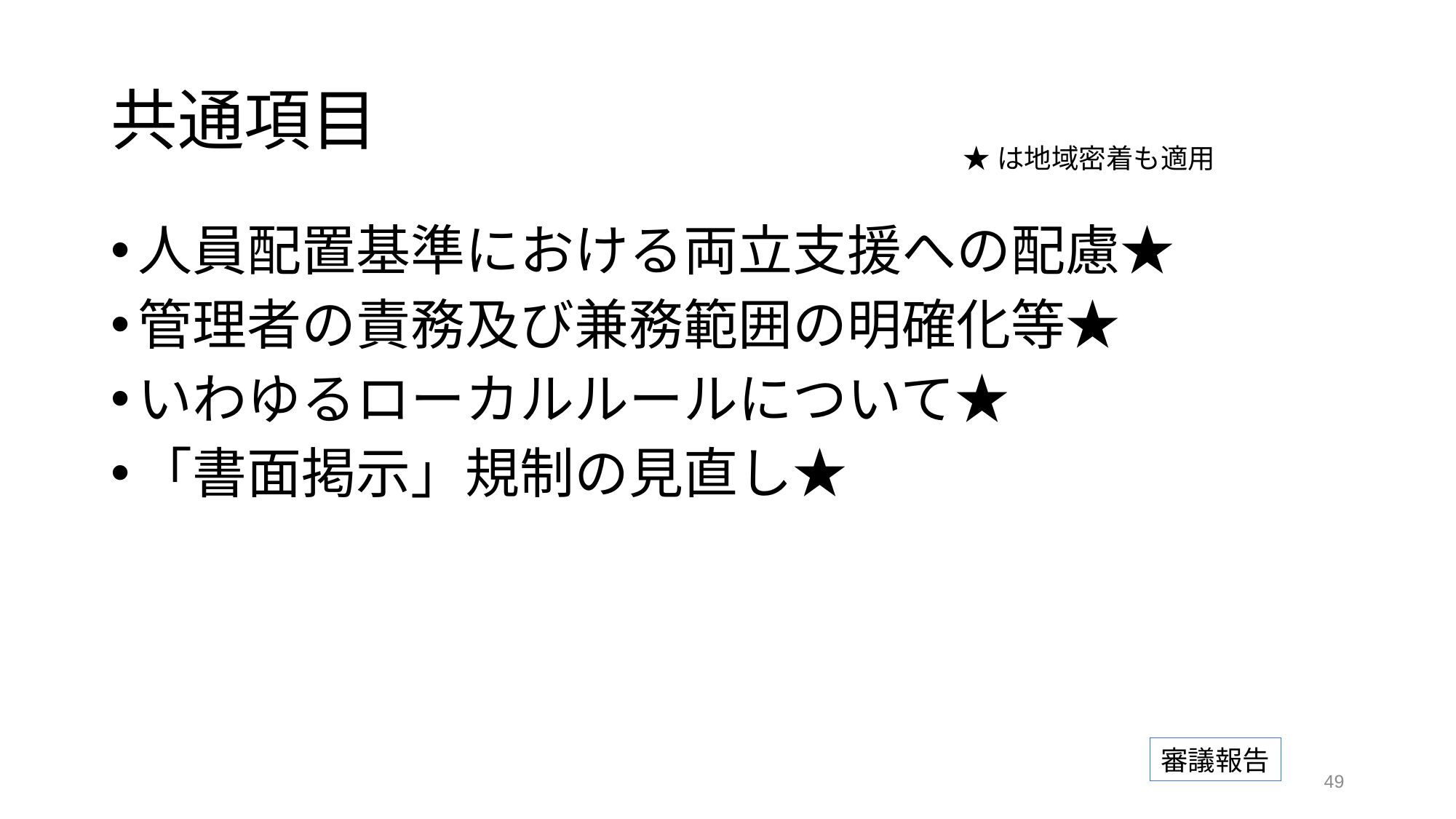

# 共通項目
★は地域密着も適用
人員配置基準における両立支援への配慮★
管理者の責務及び兼務範囲の明確化等★
いわゆるローカルルールについて★
「書面掲示」規制の見直し★
審議報告
49